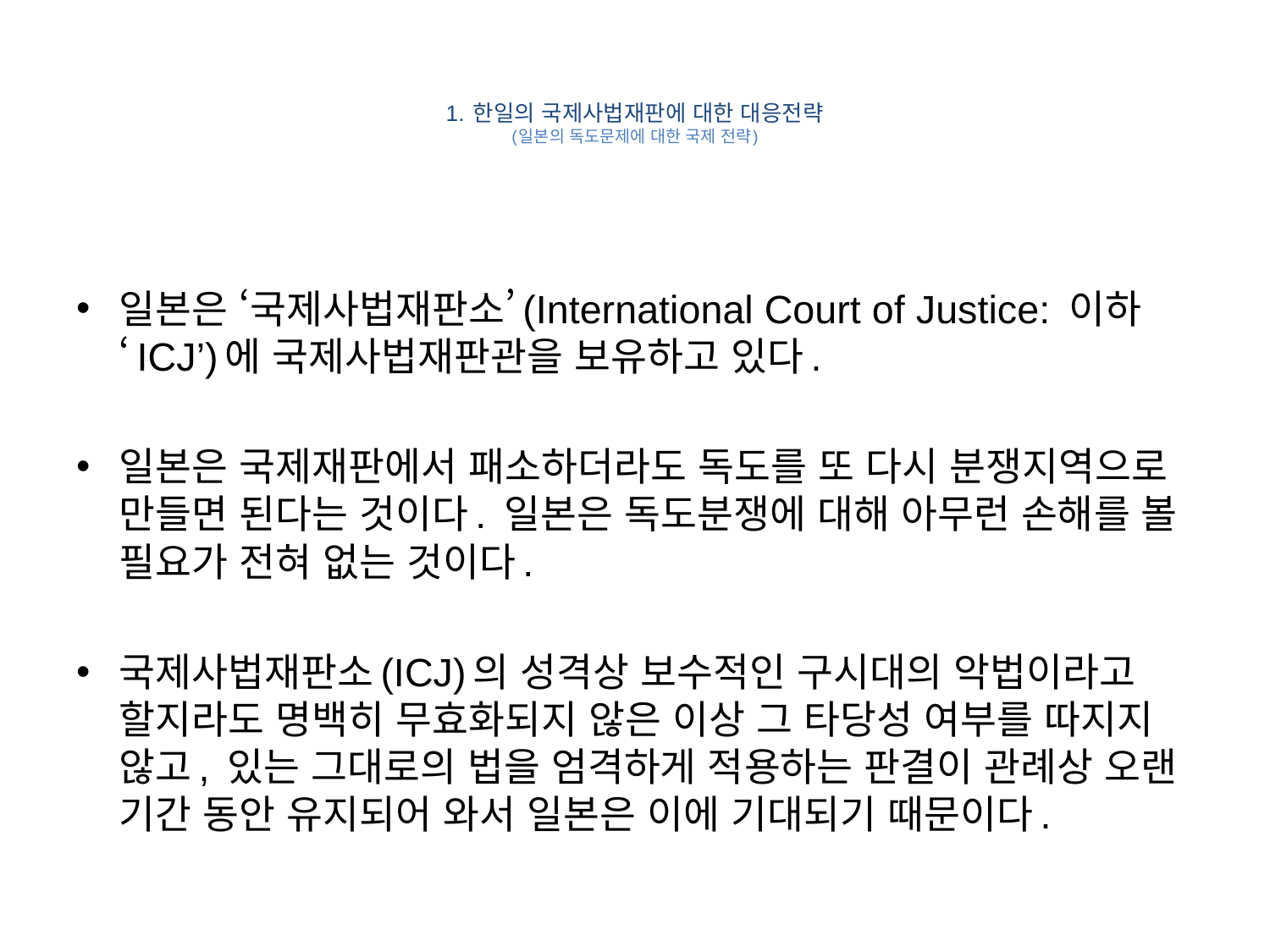

# 1. 한일의 국제사법재판에 대한 대응전략 (일본의 독도문제에 대한 국제 전략)

일본은 ‘국제사법재판소’(International Court of Justice: 이하 ‘ICJ’)에 국제사법재판관을 보유하고 있다.

일본은 국제재판에서 패소하더라도 독도를 또 다시 분쟁지역으로 만들면 된다는 것이다. 일본은 독도분쟁에 대해 아무런 손해를 볼 필요가 전혀 없는 것이다.

국제사법재판소(ICJ)의 성격상 보수적인 구시대의 악법이라고 할지라도 명백히 무효화되지 않은 이상 그 타당성 여부를 따지지 않고, 있는 그대로의 법을 엄격하게 적용하는 판결이 관례상 오랜 기간 동안 유지되어 와서 일본은 이에 기대되기 때문이다.